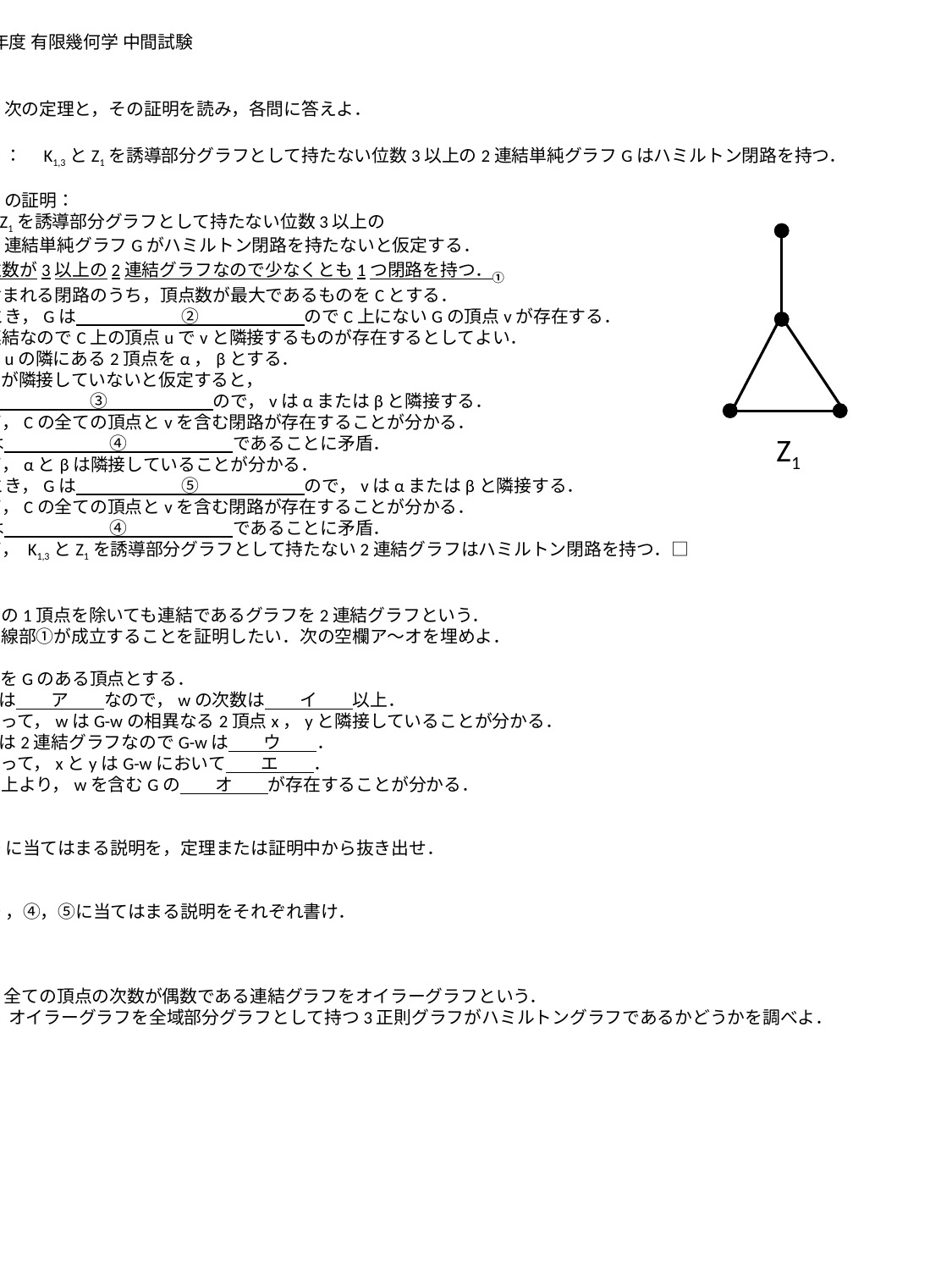

2017年度 有限幾何学 中間試験

問1　次の定理と，その証明を読み，各問に答えよ．

定理1：　K1,3とZ1を誘導部分グラフとして持たない位数3以上の2連結単純グラフGはハミルトン閉路を持つ．
定理1の証明：
K1,3とZ1を誘導部分グラフとして持たない位数3以上の
ある2連結単純グラフGがハミルトン閉路を持たないと仮定する．
Gは位数が3以上の2連結グラフなので少なくとも1つ閉路を持つ．①
Gに含まれる閉路のうち，頂点数が最大であるものをCとする．
このとき，Gは　　　　　　②　　　　　　のでC上にないGの頂点vが存在する．
Gは連結なのでC上の頂点uでvと隣接するものが存在するとしてよい．
C上でuの隣にある2頂点をα，βとする．
αとβが隣接していないと仮定すると，
Gは　　　　　　③　　　　　　ので，vはαまたはβと隣接する．
よって，Cの全ての頂点とvを含む閉路が存在することが分かる．
これは　　　　　　④　　　　　　であることに矛盾．
よって，αとβは隣接していることが分かる．
このとき，Gは　　　　　　⑤　　　　　　ので，vはαまたはβと隣接する．
よって，Cの全ての頂点とvを含む閉路が存在することが分かる．
これは　　　　　　④　　　　　　であることに矛盾．
よって， K1,3とZ1を誘導部分グラフとして持たない2連結グラフはハミルトン閉路を持つ．□

どの1頂点を除いても連結であるグラフを2連結グラフという．
下線部①が成立することを証明したい．次の空欄ア～オを埋めよ．
wをGのある頂点とする．
Gは　　ア　　なので，wの次数は　　イ　　以上．
よって，wはG-wの相異なる2頂点x，yと隣接していることが分かる．
Gは2連結グラフなのでG-wは　　ウ　　．
よって，xとyはG-wにおいて　　エ　　．
以上より，wを含むGの　　オ　　が存在することが分かる．

②に当てはまる説明を，定理または証明中から抜き出せ．

③，④，⑤に当てはまる説明をそれぞれ書け．

問2　全ての頂点の次数が偶数である連結グラフをオイラーグラフという．
　　　 オイラーグラフを全域部分グラフとして持つ3正則グラフがハミルトングラフであるかどうかを調べよ．

Z1